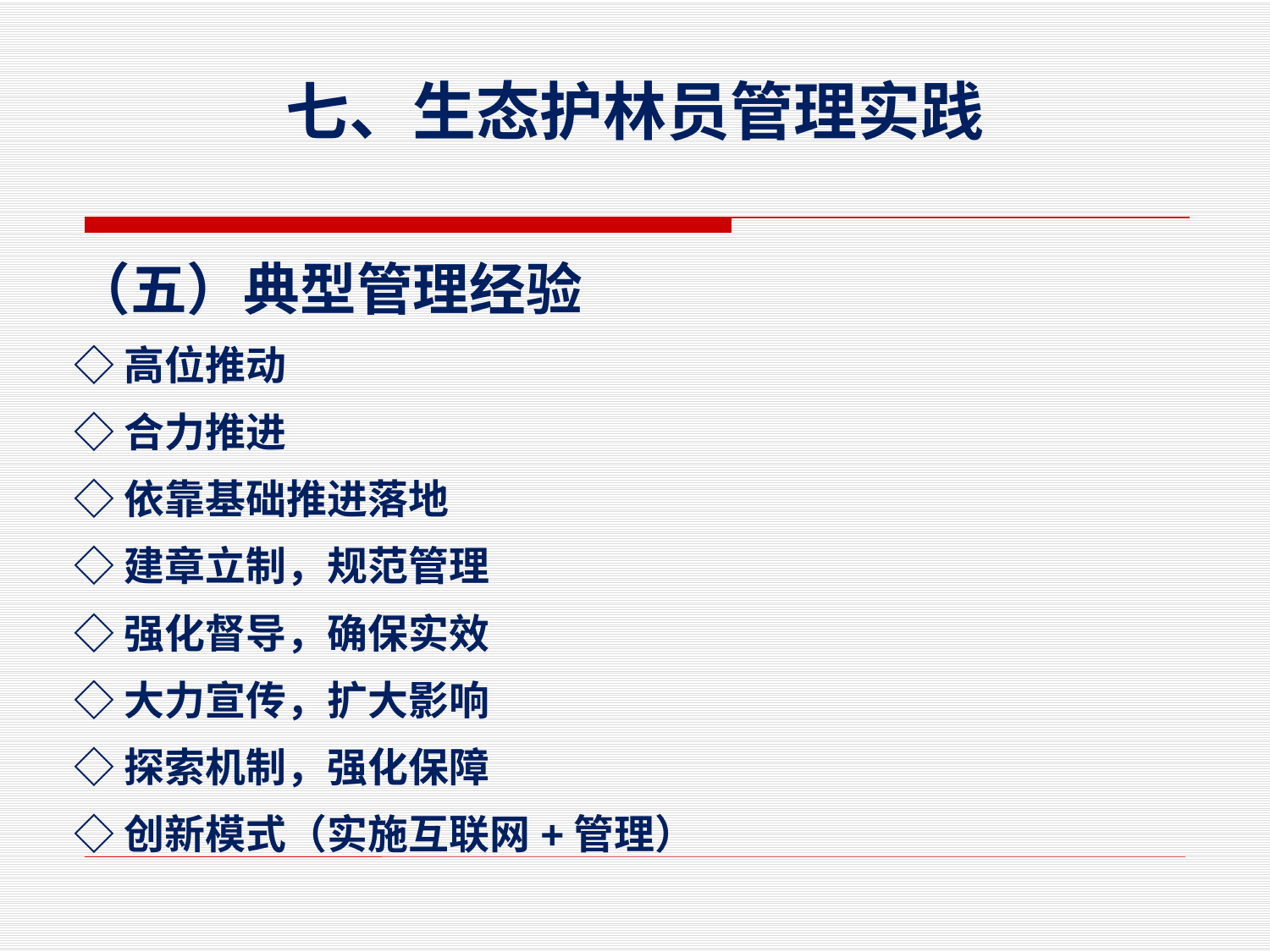

# 七、生态护林员管理实践
（五）典型管理经验
◇高位推动
◇合力推进
◇依靠基础推进落地
◇建章立制，规范管理
◇强化督导，确保实效
◇大力宣传，扩大影响
◇探索机制，强化保障
◇创新模式（实施互联网+管理）